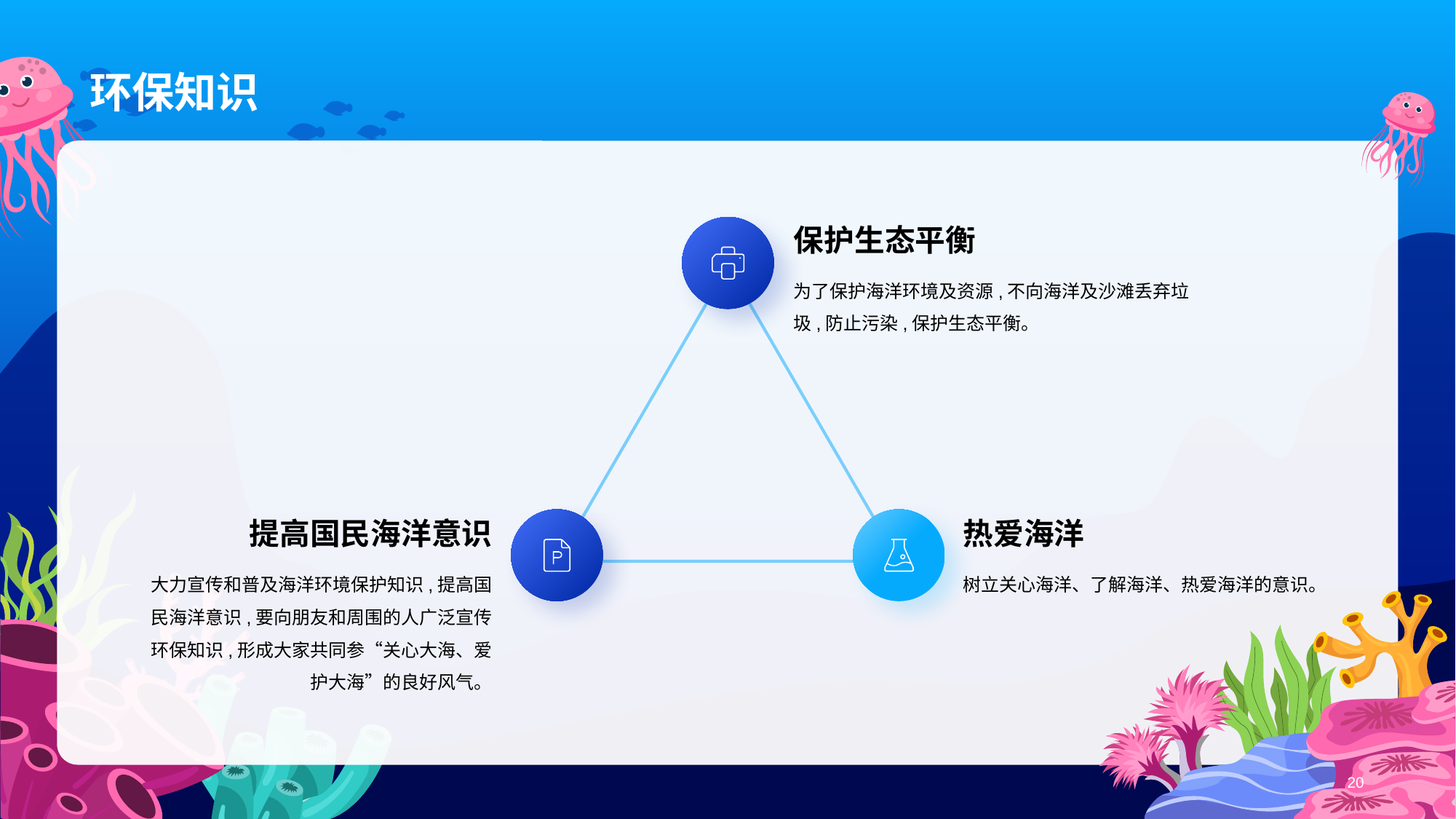

# 环保知识
保护生态平衡
为了保护海洋环境及资源,不向海洋及沙滩丢弃垃圾,防止污染,保护生态平衡。

提高国民海洋意识
大力宣传和普及海洋环境保护知识,提高国民海洋意识,要向朋友和周围的人广泛宣传环保知识,形成大家共同参“关心大海、爱护大海”的良好风气。

热爱海洋
树立关心海洋、了解海洋、热爱海洋的意识。

20